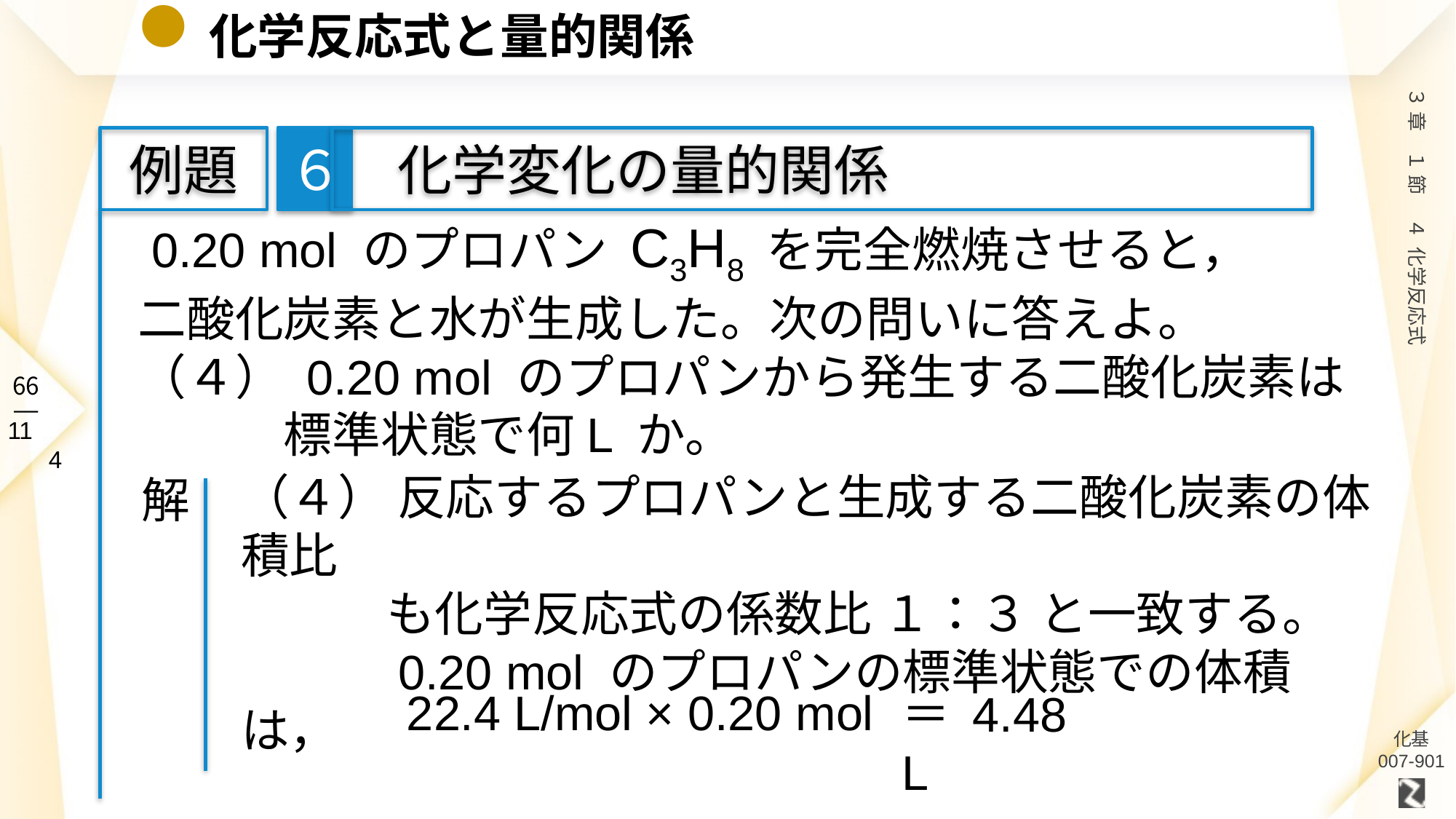

# 化学反応式と量的関係
６
例題
　化学変化の量的関係
 0.20 mol のプロパン C3H8 を完全燃焼させると，
二酸化炭素と水が生成した。次の問いに答えよ。
（４） 0.20 mol のプロパンから発生する二酸化炭素は
　　　標準状態で何L か。
（４） 反応するプロパンと生成する二酸化炭素の体積比
　　　も化学反応式の係数比 １：３ と一致する。
　　　0.20 mol のプロパンの標準状態での体積は，
解
22.4 L/mol × 0.20 mol
＝ 4.48 L